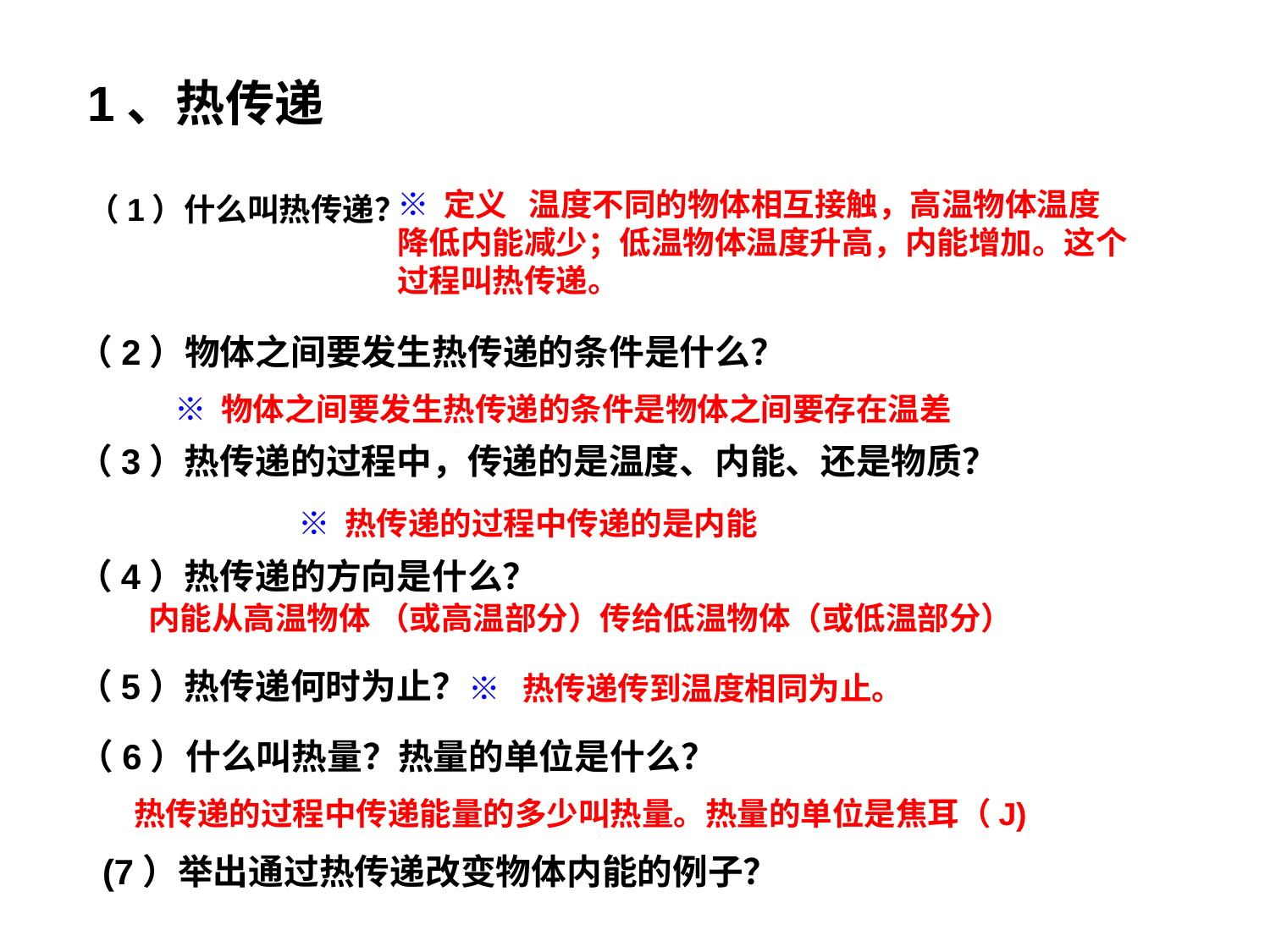

1、热传递
※ 定义   温度不同的物体相互接触，高温物体温度降低内能减少；低温物体温度升高，内能增加。这个过程叫热传递。
（1）什么叫热传递？
（2）物体之间要发生热传递的条件是什么？
※ 物体之间要发生热传递的条件是物体之间要存在温差
（3）热传递的过程中，传递的是温度、内能、还是物质？
※ 热传递的过程中传递的是内能
（4）热传递的方向是什么？
内能从高温物体 （或高温部分）传给低温物体（或低温部分）
（5）热传递何时为止？
※  热传递传到温度相同为止。
（6）什么叫热量？热量的单位是什么？
热传递的过程中传递能量的多少叫热量。热量的单位是焦耳（J)
(7）举出通过热传递改变物体内能的例子？